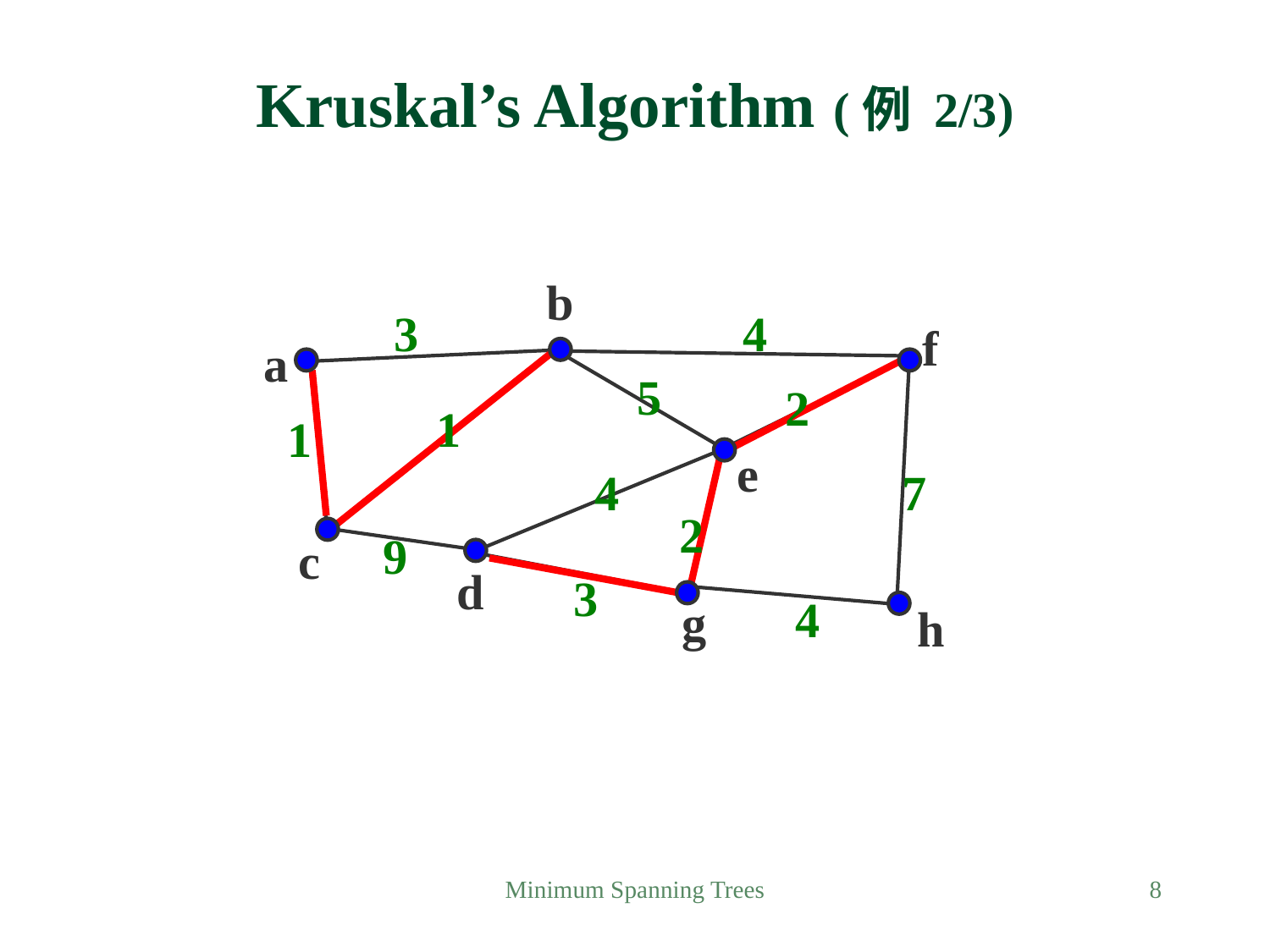

# Kruskal’s Algorithm (例 2/3)
b
3
4
5
2
1
1
4
7
2
9
3
4
f
a

e

c

d

g
h

Minimum Spanning Trees
8